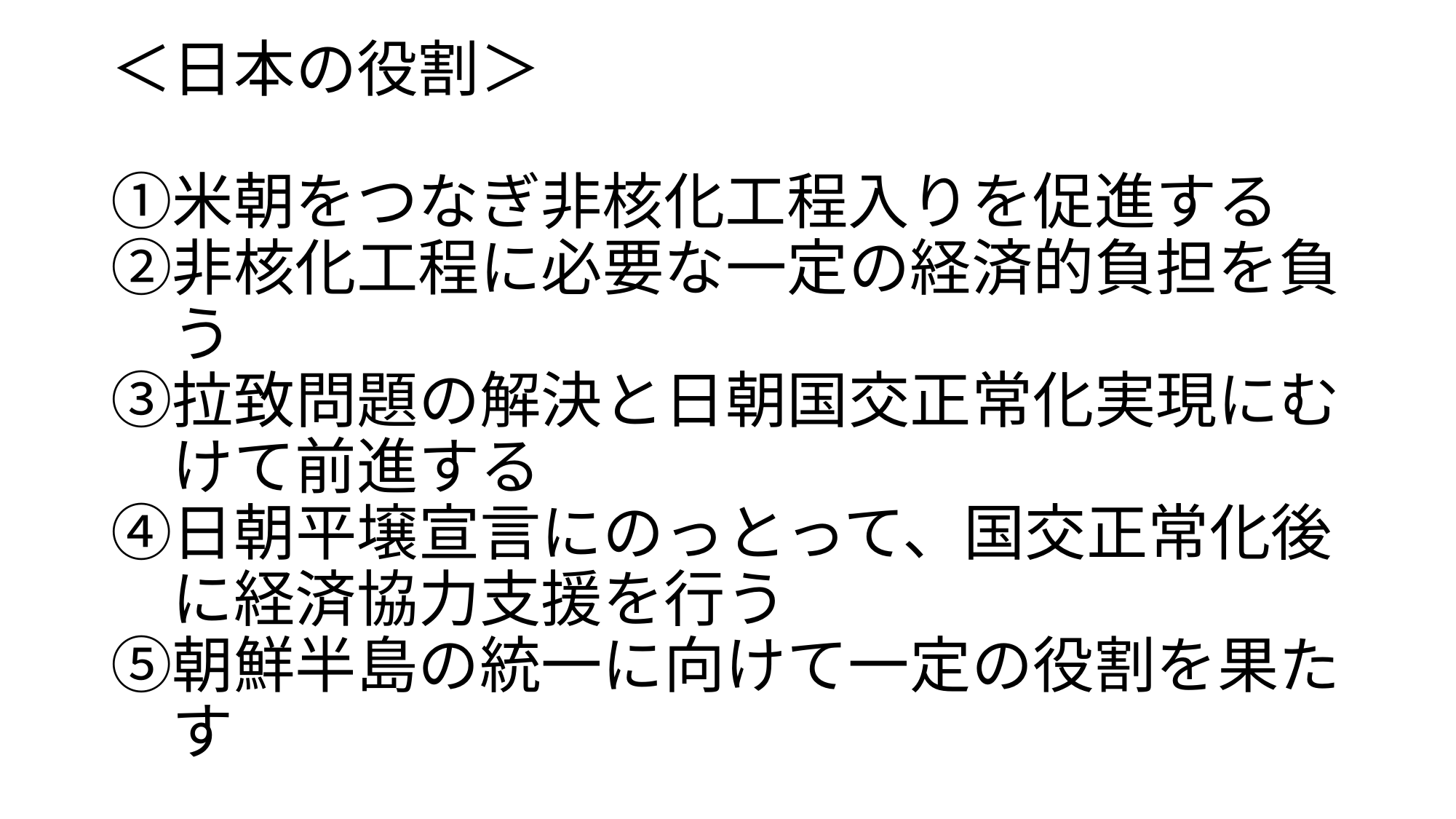

# ＜日本の役割＞ ①米朝をつなぎ非核化工程入りを促進する ②非核化工程に必要な一定の経済的負担を負 　う ③拉致問題の解決と日朝国交正常化実現にむ 　けて前進する ④日朝平壌宣言にのっとって、国交正常化後 　に経済協力支援を行う ⑤朝鮮半島の統一に向けて一定の役割を果た 　す